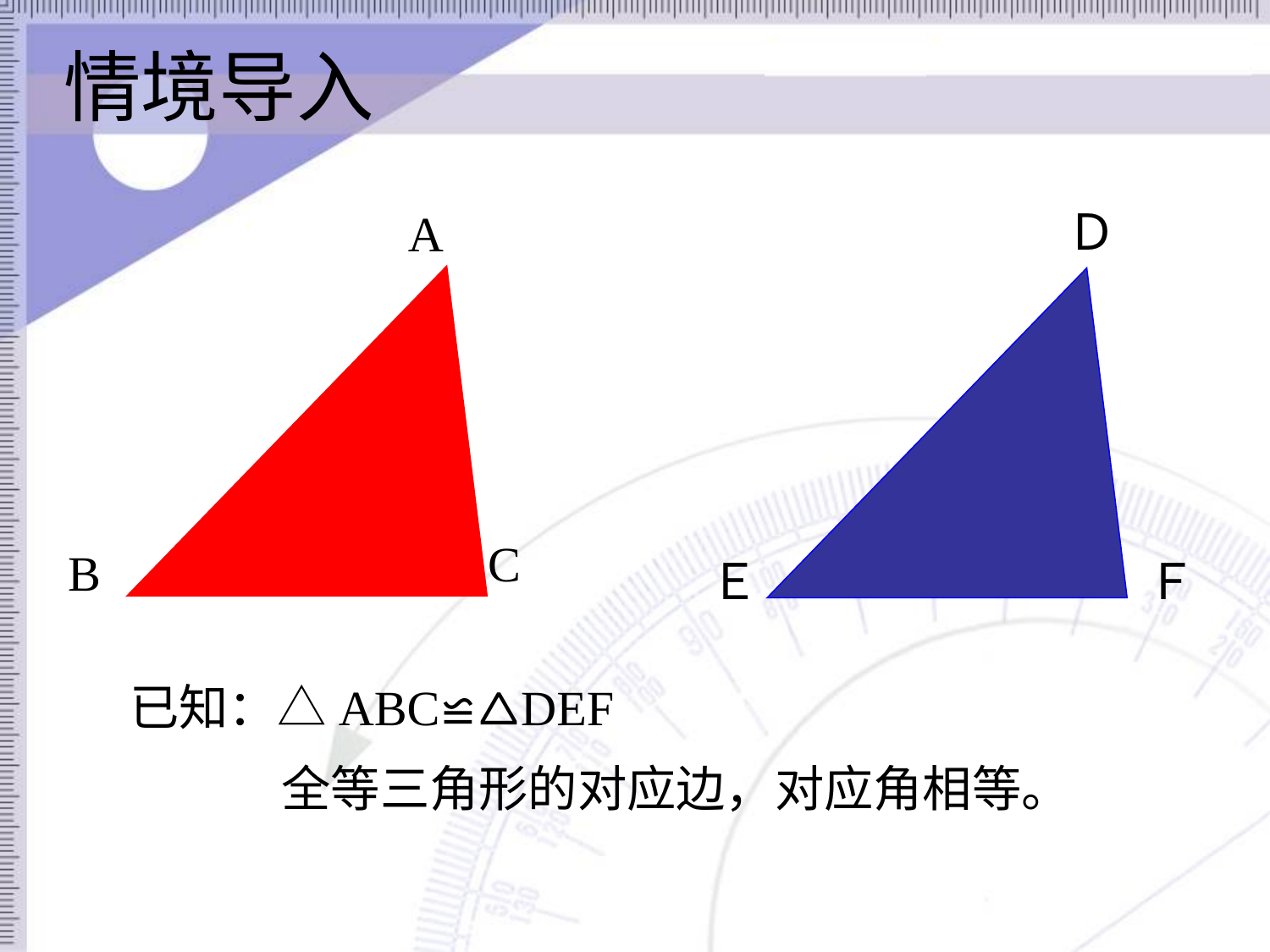

情境导入
Ｄ

Ｅ
Ｆ
A

C
B
已知：△ABC≌△DEF
全等三角形的对应边，对应角相等。